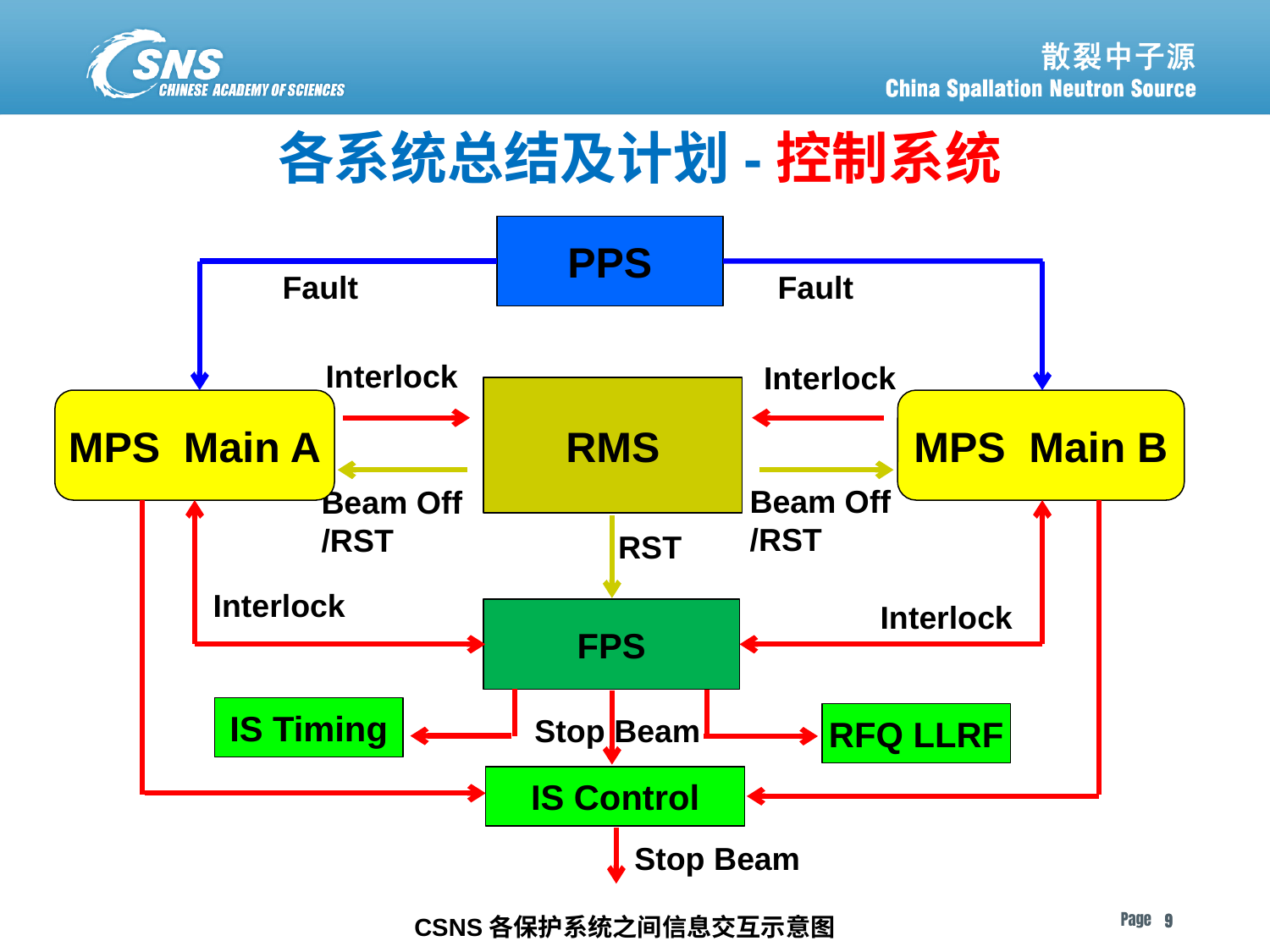

各系统总结及计划-控制系统
PPS

Fault
Fault
Interlock
Interlock
RMS
MPS  Main A
MPS  Main B
Beam Off
/RST
Beam Off
/RST
RST
Interlock
Interlock
FPS
IS Timing
RFQ LLRF
Stop Beam
IS Control
Stop Beam
CSNS各保护系统之间信息交互示意图
9
9